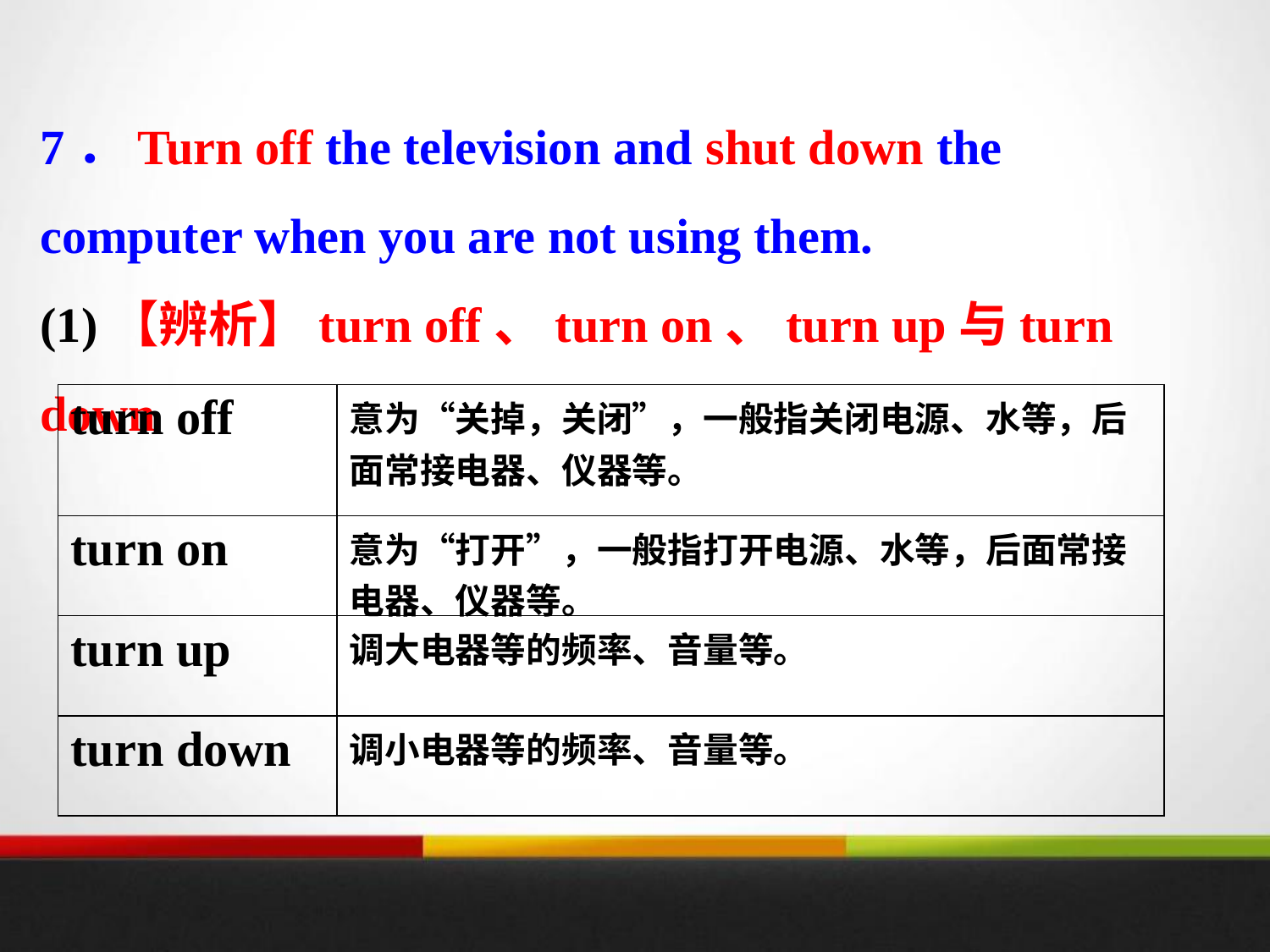

7．Turn off the television and shut down the computer when you are not using them.
(1)【辨析】turn off、turn on、turn up与turn down
| turn off | 意为“关掉，关闭”，一般指关闭电源、水等，后面常接电器、仪器等。 |
| --- | --- |
| turn on | 意为“打开”，一般指打开电源、水等，后面常接电器、仪器等。 |
| turn up | 调大电器等的频率、音量等。 |
| turn down | 调小电器等的频率、音量等。 |